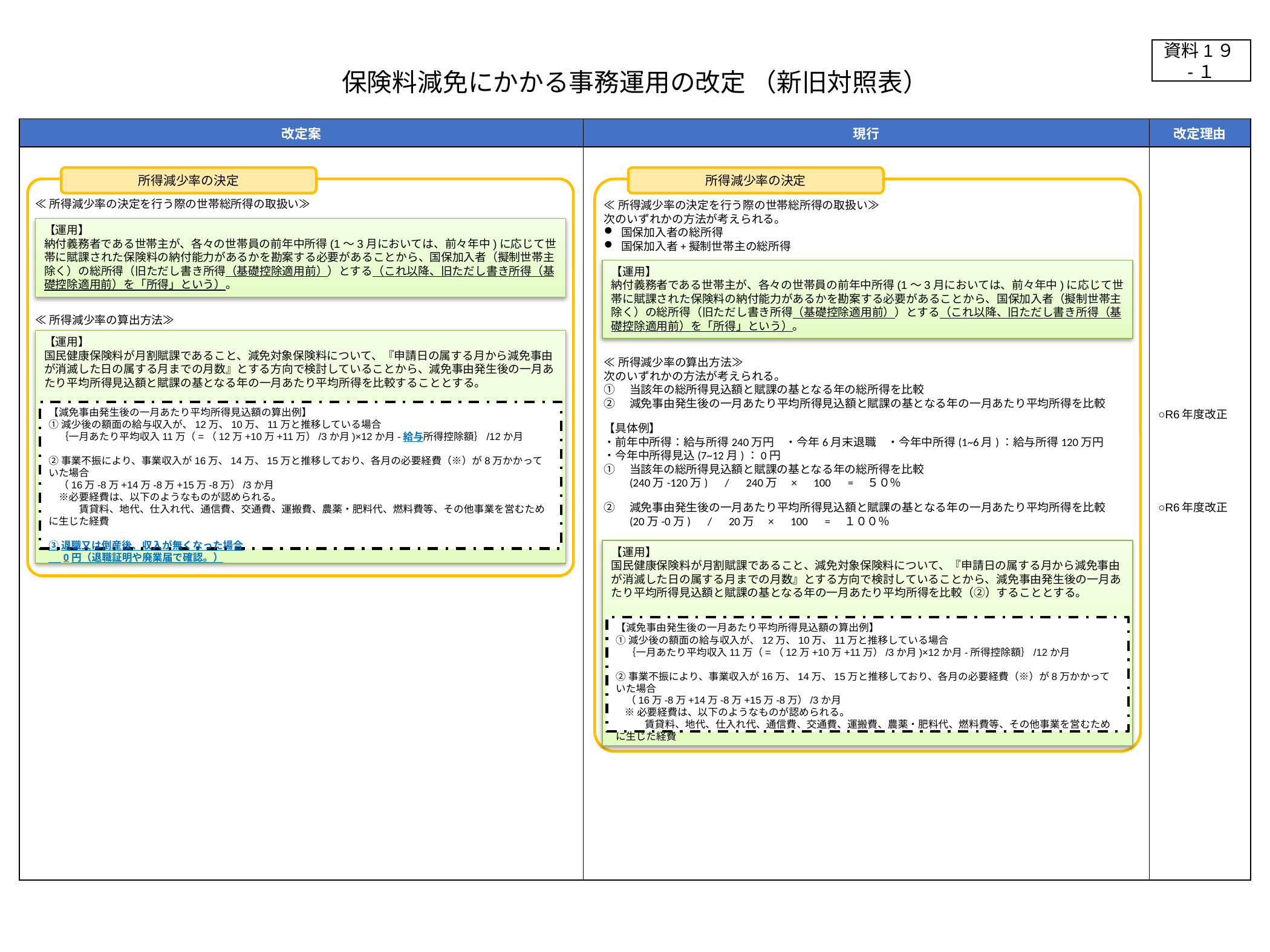

資料1９-１
保険料減免にかかる事務運用の改定 （新旧対照表）
| 改定案 | 現行 | 改定理由 |
| --- | --- | --- |
|  |  | ○R6年度改正 ○R6年度改正 |
所得減少率の決定
所得減少率の決定

≪所得減少率の決定を行う際の世帯総所得の取扱い≫

≪所得減少率の算出方法≫

≪所得減少率の決定を行う際の世帯総所得の取扱い≫
次のいずれかの方法が考えられる。
国保加入者の総所得
国保加入者+擬制世帯主の総所得

≪所得減少率の算出方法≫
次のいずれかの方法が考えられる。
①　当該年の総所得見込額と賦課の基となる年の総所得を比較
②　減免事由発生後の一月あたり平均所得見込額と賦課の基となる年の一月あたり平均所得を比較

【具体例】
・前年中所得：給与所得240万円　・今年6月末退職　・今年中所得(1~6月)：給与所得120万円
・今年中所得見込(7~12月)：0円
①　当該年の総所得見込額と賦課の基となる年の総所得を比較
　　(240万-120万)　/　240万　×　100　=　５０％

②　減免事由発生後の一月あたり平均所得見込額と賦課の基となる年の一月あたり平均所得を比較
　　(20万-0万)　/　20万　×　100　=　１００％

【運用】
納付義務者である世帯主が、各々の世帯員の前年中所得(1～3月においては、前々年中)に応じて世帯に賦課された保険料の納付能力があるかを勘案する必要があることから、国保加入者（擬制世帯主除く）の総所得（旧ただし書き所得（基礎控除適用前））とする（これ以降、旧ただし書き所得（基礎控除適用前）を「所得」という）。
【運用】
納付義務者である世帯主が、各々の世帯員の前年中所得(1～3月においては、前々年中)に応じて世帯に賦課された保険料の納付能力があるかを勘案する必要があることから、国保加入者（擬制世帯主除く）の総所得（旧ただし書き所得（基礎控除適用前））とする（これ以降、旧ただし書き所得（基礎控除適用前）を「所得」という）。
【運用】
国民健康保険料が月割賦課であること、減免対象保険料について、『申請日の属する月から減免事由が消滅した日の属する月までの月数』とする方向で検討していることから、減免事由発生後の一月あたり平均所得見込額と賦課の基となる年の一月あたり平均所得を比較することとする。
【減免事由発生後の一月あたり平均所得見込額の算出例】
①減少後の額面の給与収入が、12万、10万、11万と推移している場合
　｛一月あたり平均収入11万（=（12万+10万+11万）/3か月)×12か月-給与所得控除額｝/12か月

②事業不振により、事業収入が16万、14万、15万と推移しており、各月の必要経費（※）が8万かかっていた場合
　（16万-8万+14万-8万+15万-8万）/3か月
　※必要経費は、以下のようなものが認められる。
　　　賃貸料、地代、仕入れ代、通信費、交通費、運搬費、農薬・肥料代、燃料費等、その他事業を営むために生じた経費

③退職又は倒産後、収入が無くなった場合
　 0円（退職証明や廃業届で確認。）

【運用】
国民健康保険料が月割賦課であること、減免対象保険料について、『申請日の属する月から減免事由が消滅した日の属する月までの月数』とする方向で検討していることから、減免事由発生後の一月あたり平均所得見込額と賦課の基となる年の一月あたり平均所得を比較（②）することとする。
【減免事由発生後の一月あたり平均所得見込額の算出例】
①減少後の額面の給与収入が、12万、10万、11万と推移している場合
　｛一月あたり平均収入11万（=（12万+10万+11万）/3か月)×12か月-所得控除額｝/12か月

②事業不振により、事業収入が16万、14万、15万と推移しており、各月の必要経費（※）が8万かかっていた場合
　（16万-8万+14万-8万+15万-8万）/3か月
※必要経費は、以下のようなものが認められる。
　　賃貸料、地代、仕入れ代、通信費、交通費、運搬費、農薬・肥料代、燃料費等、その他事業を営むために生じた経費